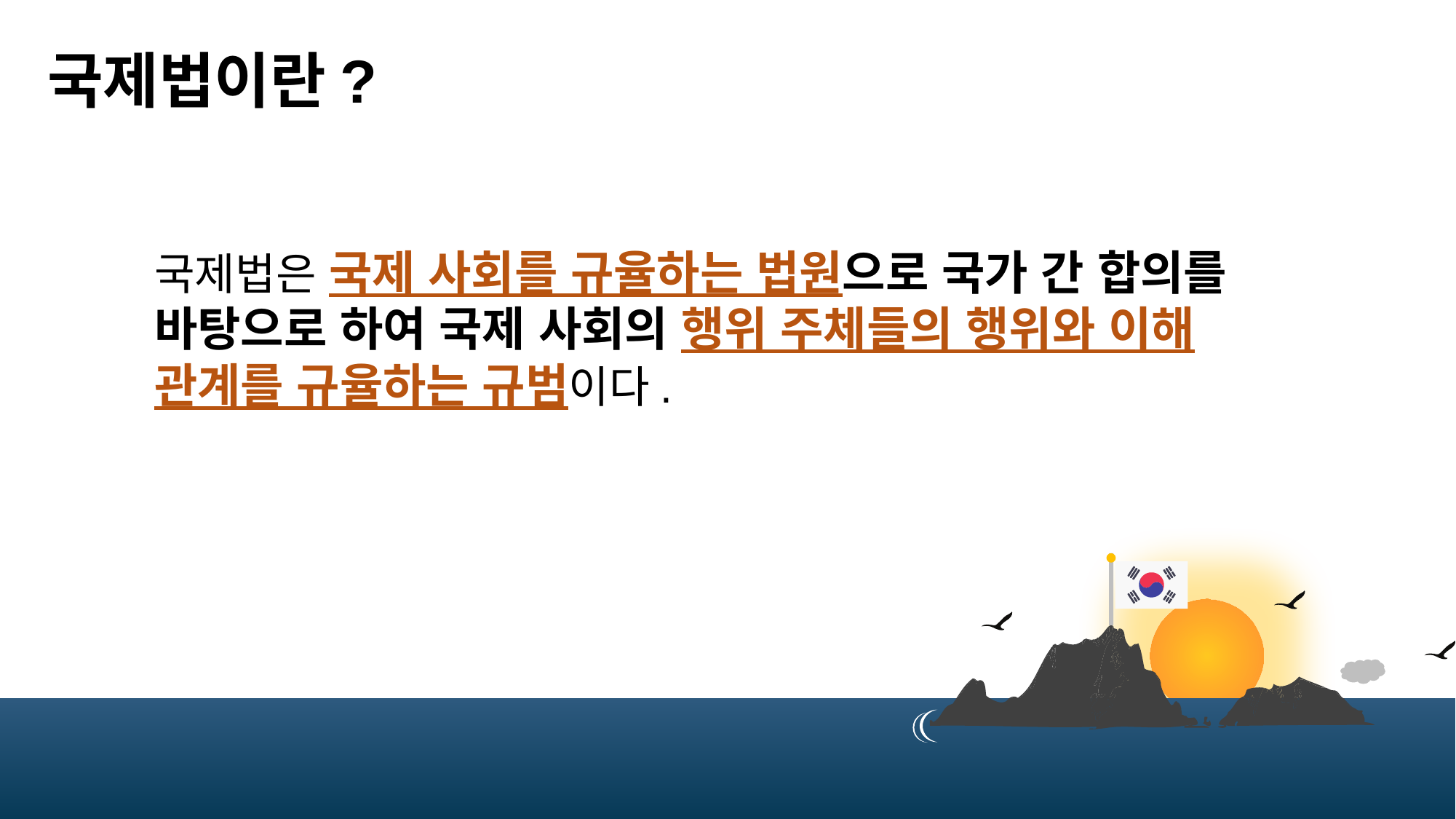

국제법이란?
국제법은 국제 사회를 규율하는 법원으로 국가 간 합의를 바탕으로 하여 국제 사회의 행위 주체들의 행위와 이해 관계를 규율하는 규범이다.